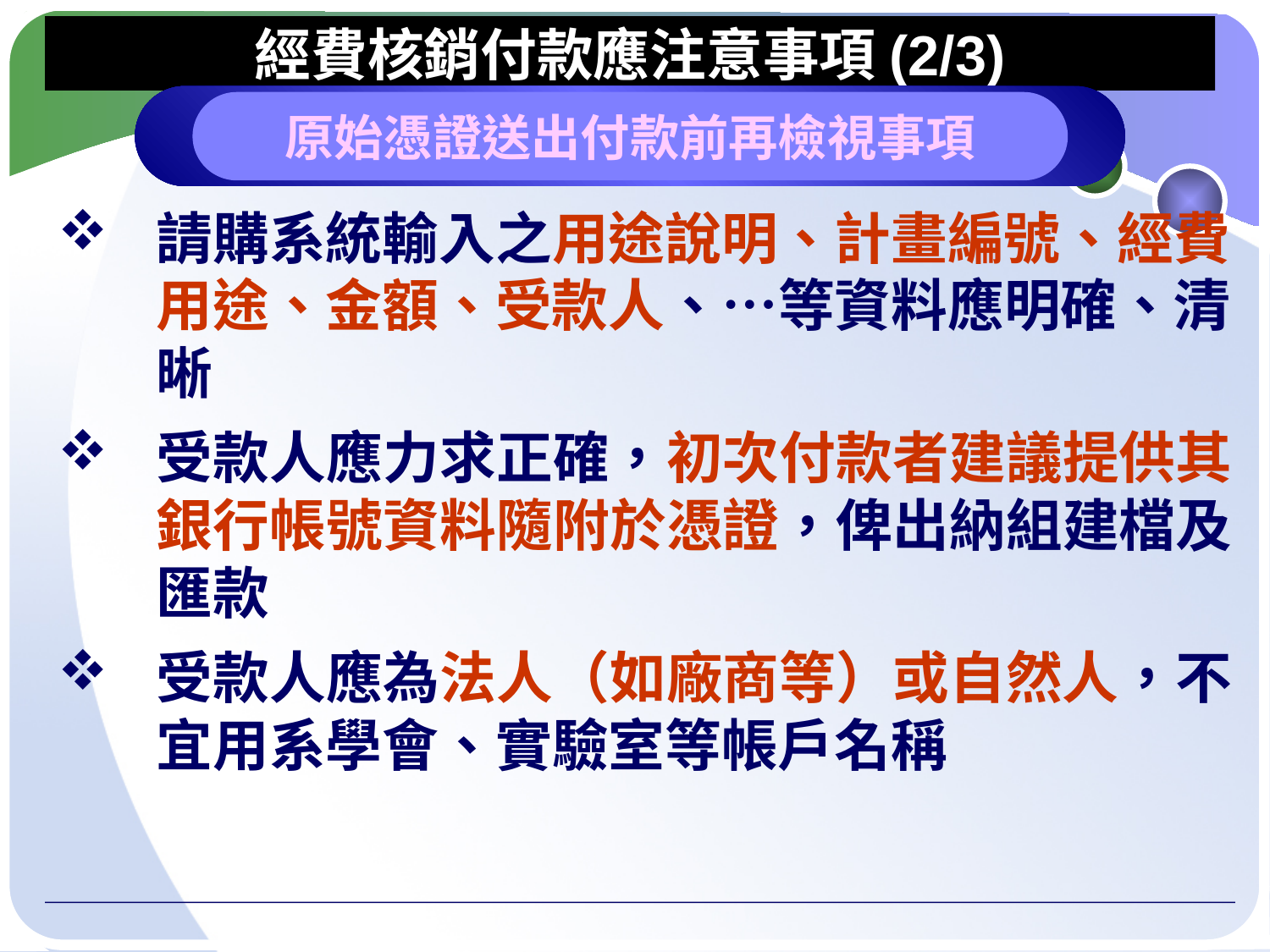

# 經費核銷付款應注意事項(2/3)

原始憑證送出付款前再檢視事項
請購系統輸入之用途說明、計畫編號、經費用途、金額、受款人、…等資料應明確、清晰
受款人應力求正確，初次付款者建議提供其銀行帳號資料隨附於憑證，俾出納組建檔及匯款
受款人應為法人（如廠商等）或自然人，不宜用系學會、實驗室等帳戶名稱